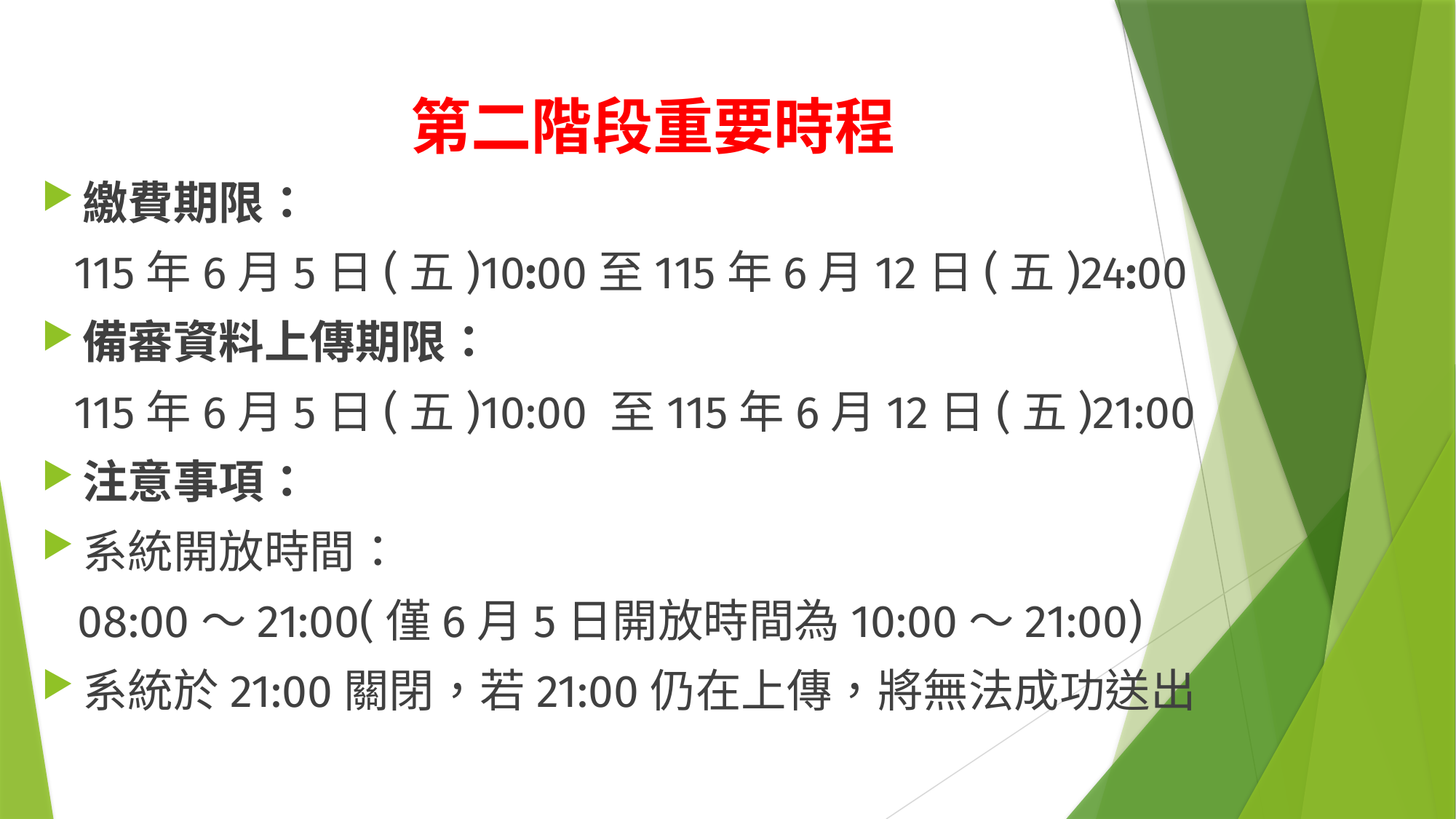

第二階段重要時程
繳費期限：
   115年6月5日(五)10:00至115年6月12日(五)24:00
備審資料上傳期限：
   115年6月5日(五)10:00 至115年6月12日(五)21:00
注意事項：
系統開放時間：
   08:00～21:00(僅6月5日開放時間為10:00～21:00)
系統於21:00關閉，若21:00仍在上傳，將無法成功送出